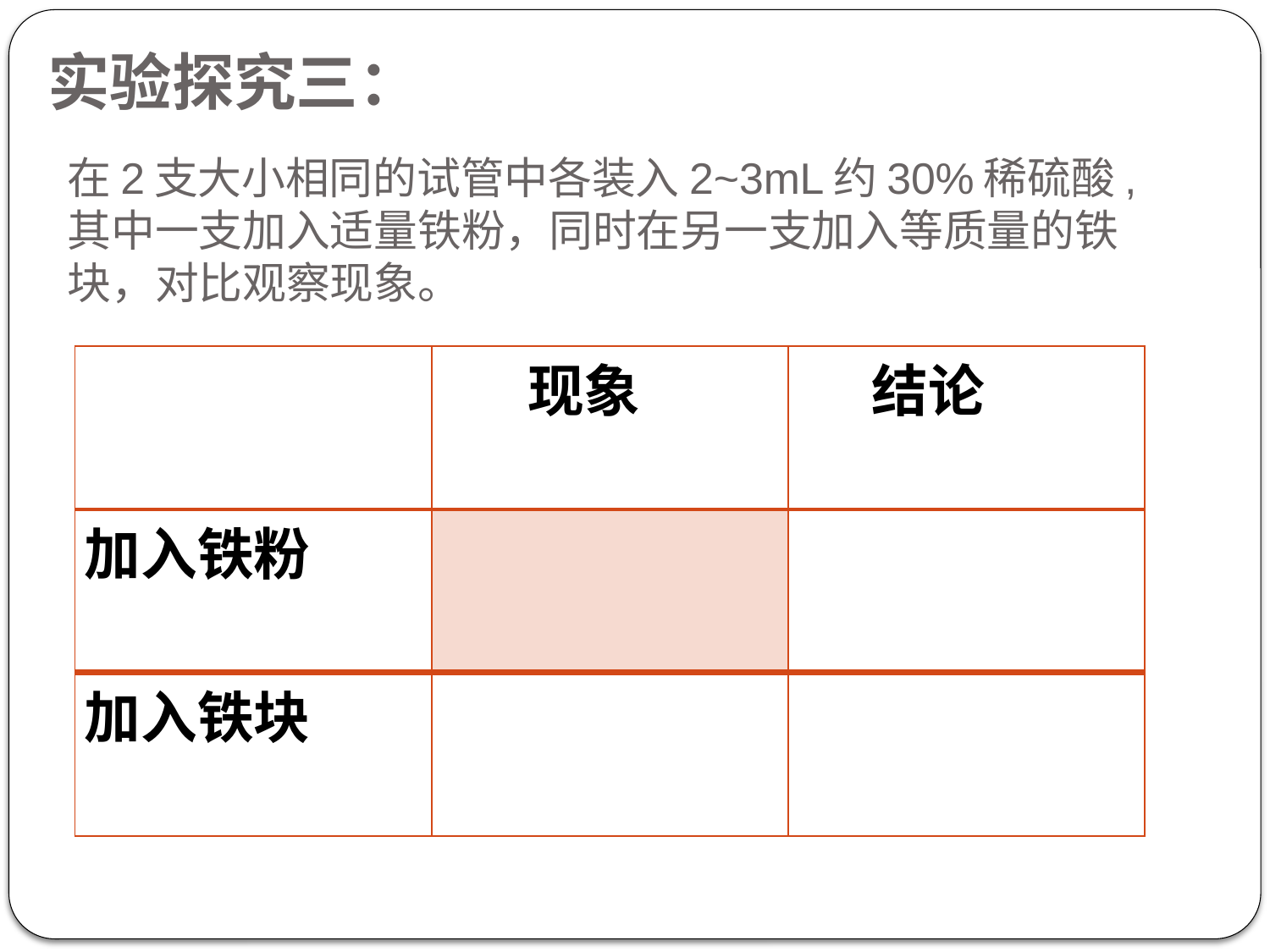

实验探究三：
# 在2支大小相同的试管中各装入2~3mL约30%稀硫酸,其中一支加入适量铁粉，同时在另一支加入等质量的铁块，对比观察现象。
|  | 现象 | 结论 |
| --- | --- | --- |
| 加入铁粉 |  |  |
| 加入铁块 |  |  |